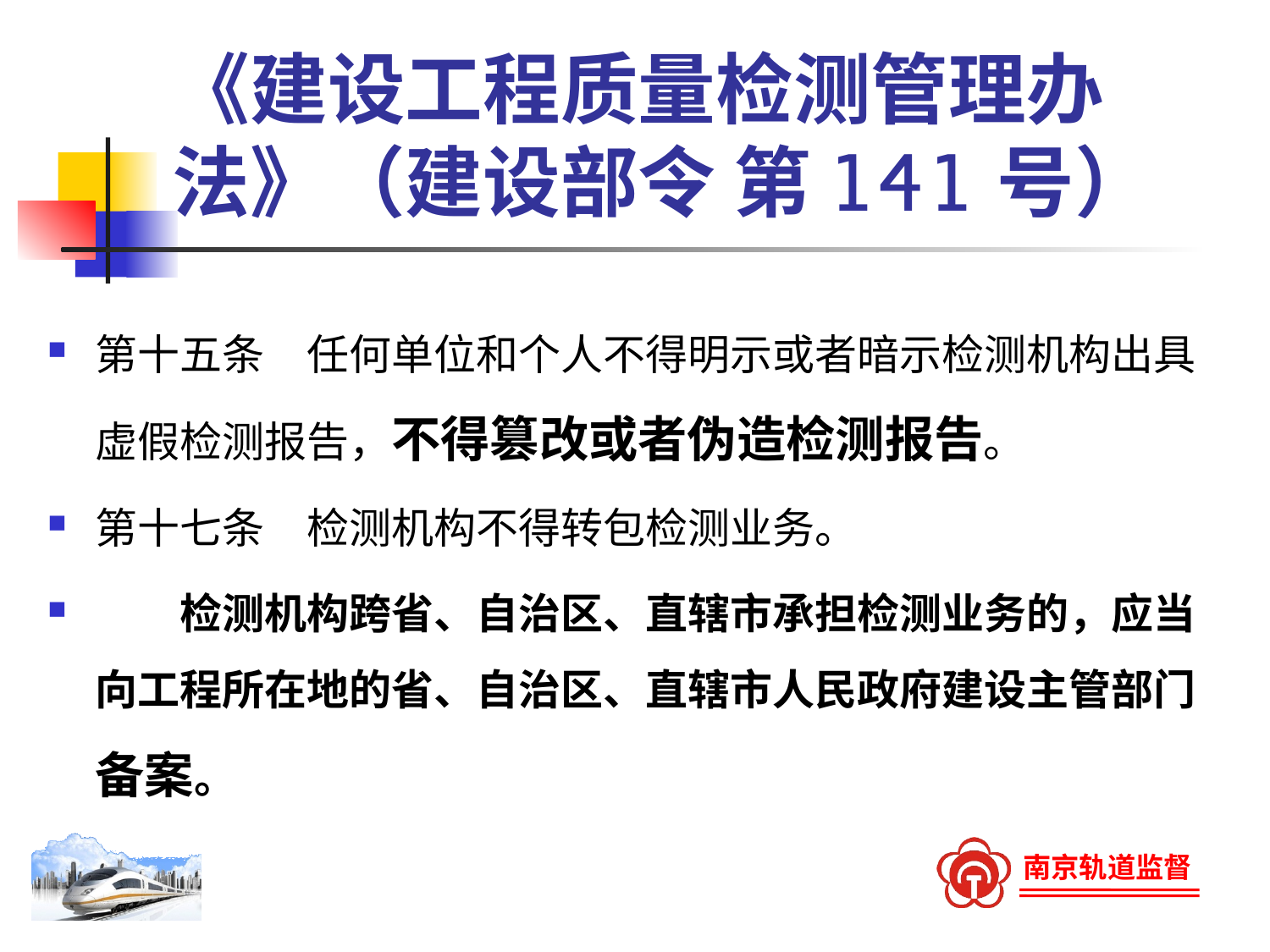

# 《建设工程质量检测管理办法》（建设部令 第141号）
第十五条　任何单位和个人不得明示或者暗示检测机构出具虚假检测报告，不得篡改或者伪造检测报告。
第十七条　检测机构不得转包检测业务。
　　检测机构跨省、自治区、直辖市承担检测业务的，应当向工程所在地的省、自治区、直辖市人民政府建设主管部门备案。